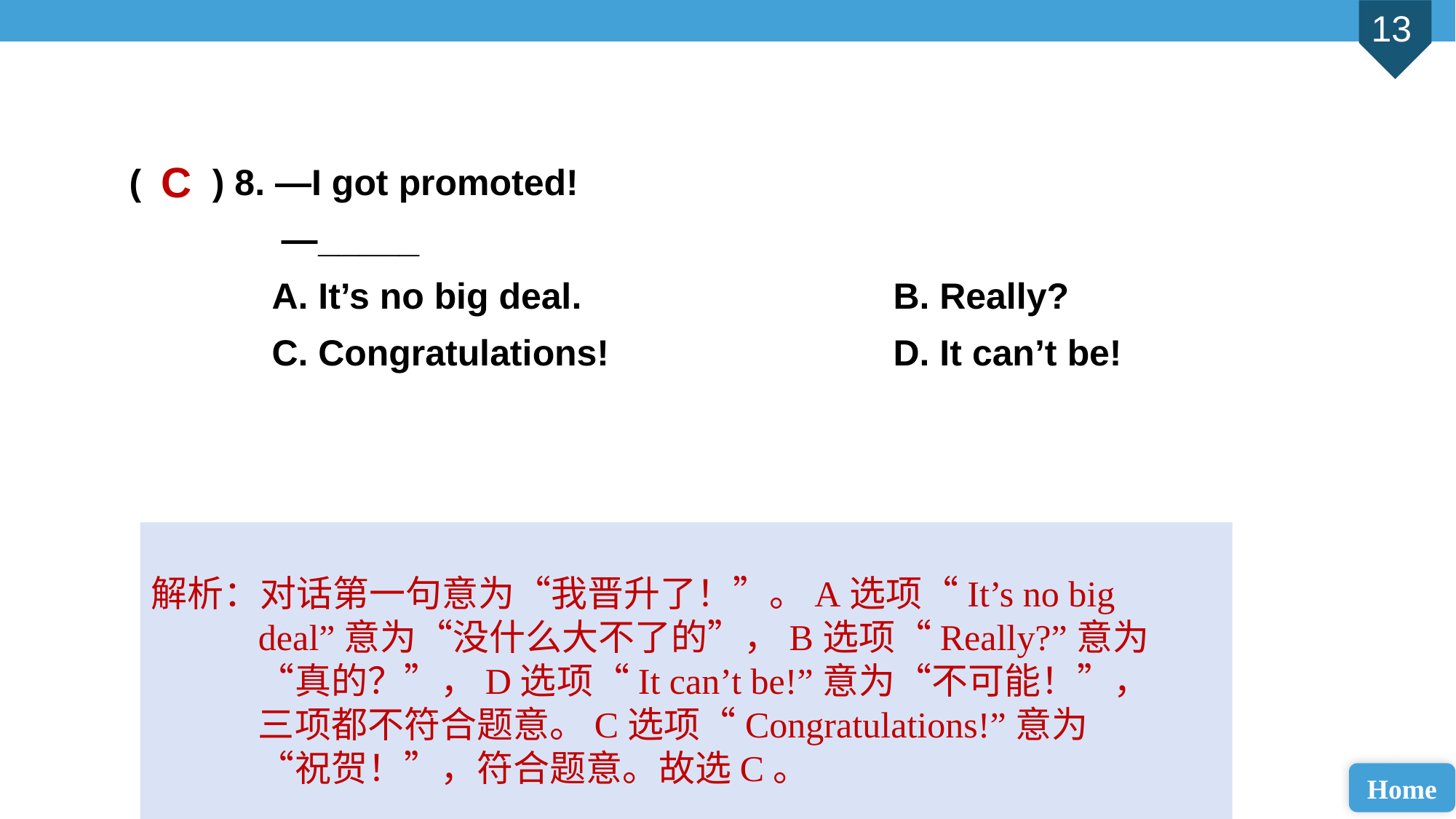

(       ) 8. —I got promoted!
               —_____
              A. It’s no big deal. 			B. Really?
              C. Congratulations! 			D. It can’t be!
C

解析：对话第一句意为“我晋升了！”。A选项“It’s no big deal”意为“没什么大不了的”，B选项“Really?”意为“真的？”，D选项“It can’t be!”意为“不可能！”，三项都不符合题意。C选项“Congratulations!”意为“祝贺！”，符合题意。故选C。